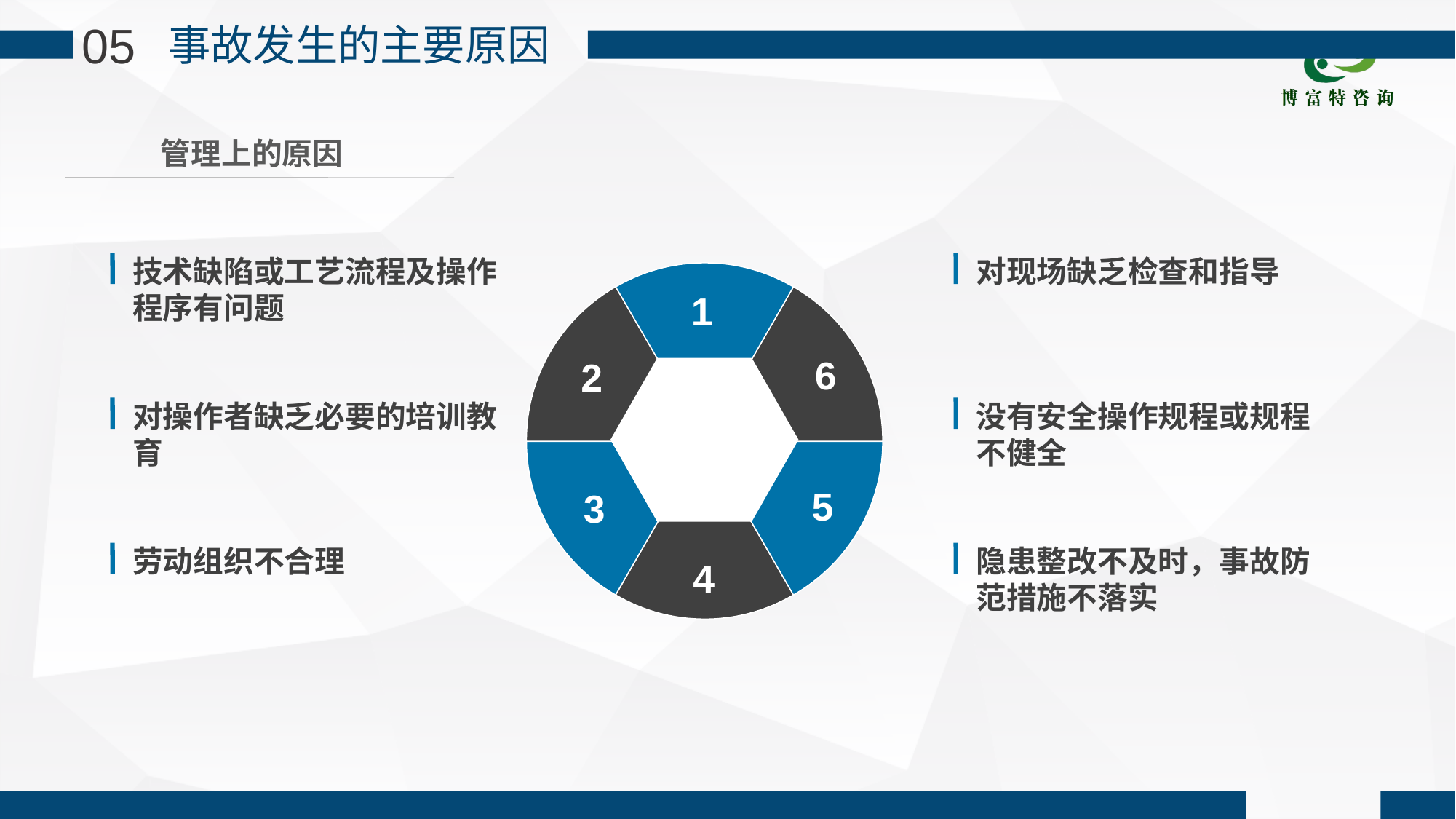

05
事故发生的主要原因

管理上的原因

对现场缺乏检查和指导

技术缺陷或工艺流程及操作程序有问题

没有安全操作规程或规程
不健全

对操作者缺乏必要的培训教育

劳动组织不合理

隐患整改不及时，事故防范措施不落实

1
6
2
5
3
4